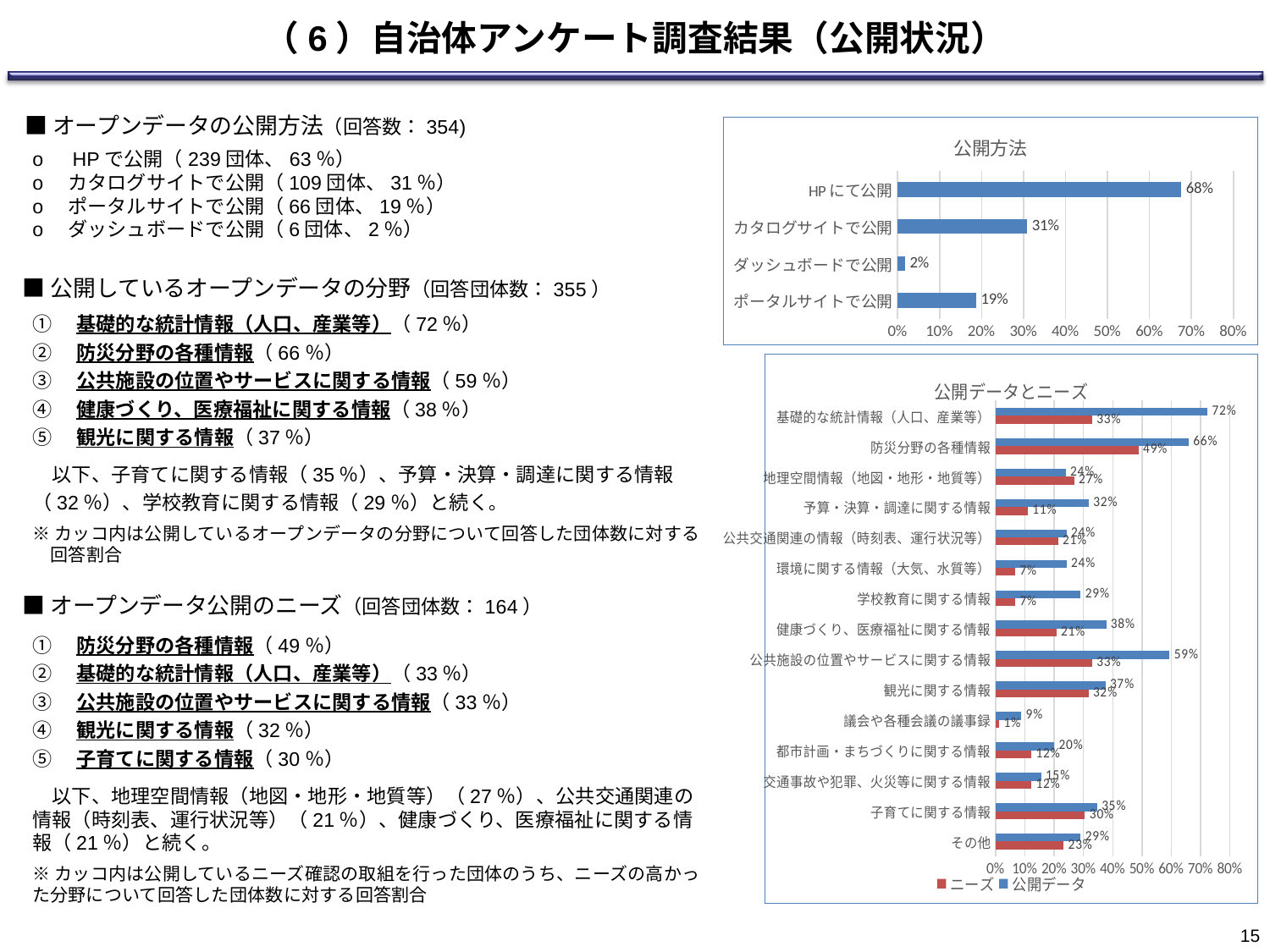

# （6）自治体アンケート調査結果（公開状況）
■オープンデータの公開方法（回答数：354)

### Chart: 公開方法

| Category |  |
|---|---|
| HPにて公開 | 0.6751412429378532 |
| カタログサイトで公開 | 0.307909604519774 |
| ダッシュボードで公開 | 0.01694915254237288 |
| ポータルサイトで公開 | 0.1864406779661017 |
ο　HPで公開（239団体、63％）
ο　カタログサイトで公開（109団体、31％）
ο　ポータルサイトで公開（66団体、19％）
ο　ダッシュボードで公開（6団体、2％）
■公開しているオープンデータの分野（回答団体数：355）
①　基礎的な統計情報（人口、産業等）（72％）
②　防災分野の各種情報（66％）
③　公共施設の位置やサービスに関する情報（59％）
④　健康づくり、医療福祉に関する情報（38％）
⑤　観光に関する情報（37％）

　以下、子育てに関する情報（35％）、予算・決算・調達に関する情報
（32％）、学校教育に関する情報（29％）と続く。

※カッコ内は公開しているオープンデータの分野について回答した団体数に対する
　回答割合

### Chart: 公開データとニーズ

| Category | 公開データ | ニーズ |
|---|---|---|
| 基礎的な統計情報（人口、産業等） | 0.723943661971831 | 0.32926829268292684 |
| 防災分野の各種情報 | 0.6591549295774648 | 0.4878048780487805 |
| 地理空間情報（地図・地形・地質等） | 0.23943661971830985 | 0.2682926829268293 |
| 予算・決算・調達に関する情報 | 0.3183098591549296 | 0.10975609756097561 |
| 公共交通関連の情報（時刻表、運行状況等） | 0.24225352112676057 | 0.21341463414634146 |
| 環境に関する情報（大気、水質等） | 0.24225352112676057 | 0.06707317073170732 |
| 学校教育に関する情報 | 0.29014084507042254 | 0.06707317073170732 |
| 健康づくり、医療福祉に関する情報 | 0.37746478873239436 | 0.2073170731707317 |
| 公共施設の位置やサービスに関する情報 | 0.5943661971830986 | 0.32926829268292684 |
| 観光に関する情報 | 0.37464788732394366 | 0.3170731707317073 |
| 議会や各種会議の議事録 | 0.08732394366197183 | 0.012195121951219513 |
| 都市計画・まちづくりに関する情報 | 0.2 | 0.12195121951219512 |
| 交通事故や犯罪、火災等に関する情報 | 0.15492957746478872 | 0.12195121951219512 |
| 子育てに関する情報 | 0.3464788732394366 | 0.3048780487804878 |
| その他 | 0.29014084507042254 | 0.23170731707317074 |
■オープンデータ公開のニーズ（回答団体数：164）
①　防災分野の各種情報（49％）
②　基礎的な統計情報（人口、産業等）（33％）
③　公共施設の位置やサービスに関する情報（33％）
④　観光に関する情報（32％）
⑤　子育てに関する情報（30％）

　以下、地理空間情報（地図・地形・地質等）（27％）、公共交通関連の情報（時刻表、運行状況等）（21％）、健康づくり、医療福祉に関する情報（21％）と続く。

※カッコ内は公開しているニーズ確認の取組を行った団体のうち、ニーズの高かった分野について回答した団体数に対する回答割合
15